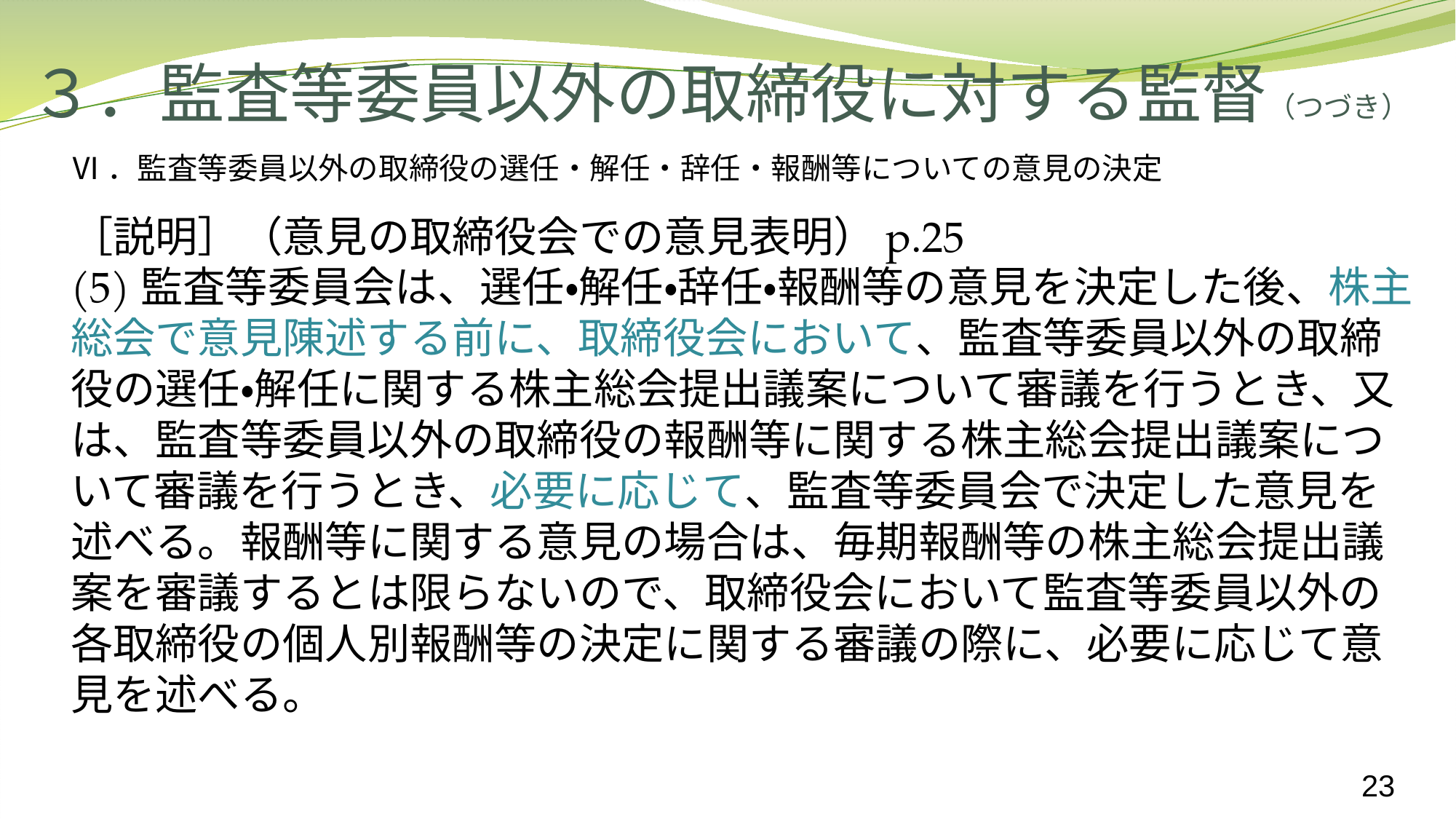

# ３．監査等委員以外の取締役に対する監督（つづき）
Ⅵ．監査等委員以外の取締役の選任・解任・辞任・報酬等についての意見の決定
［説明］（意見の取締役会での意見表明）p.25
(5)監査等委員会は、選任・解任・辞任・報酬等の意見を決定した後、株主総会で意見陳述する前に、取締役会において、監査等委員以外の取締役の選任・解任に関する株主総会提出議案について審議を行うとき、又は、監査等委員以外の取締役の報酬等に関する株主総会提出議案について審議を行うとき、必要に応じて、監査等委員会で決定した意見を述べる。報酬等に関する意見の場合は、毎期報酬等の株主総会提出議案を審議するとは限らないので、取締役会において監査等委員以外の各取締役の個人別報酬等の決定に関する審議の際に、必要に応じて意見を述べる。

23